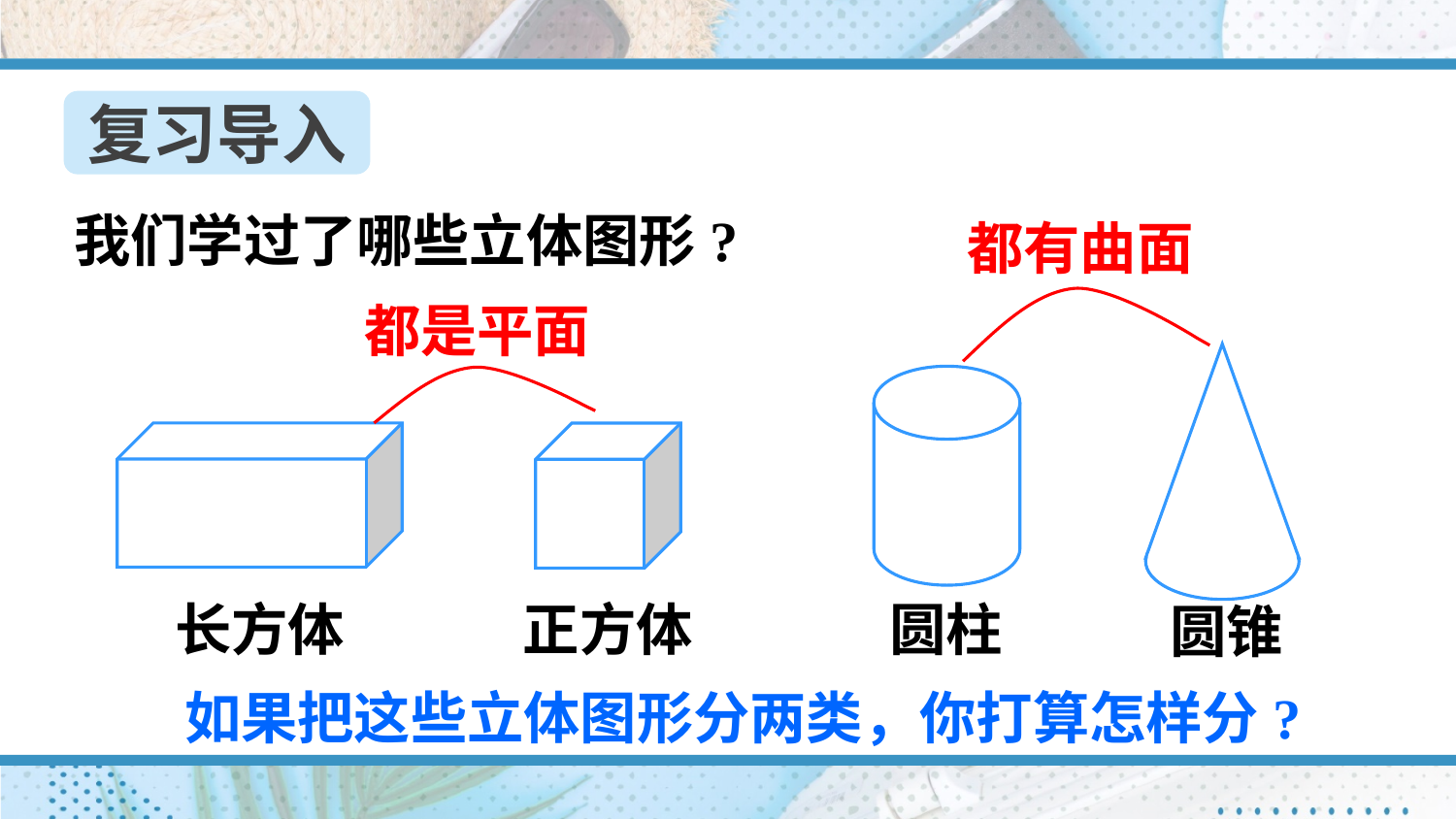

复习导入

我们学过了哪些立体图形?
都有曲面
都是平面

圆锥

圆柱

长方体

正方体
如果把这些立体图形分两类，你打算怎样分?